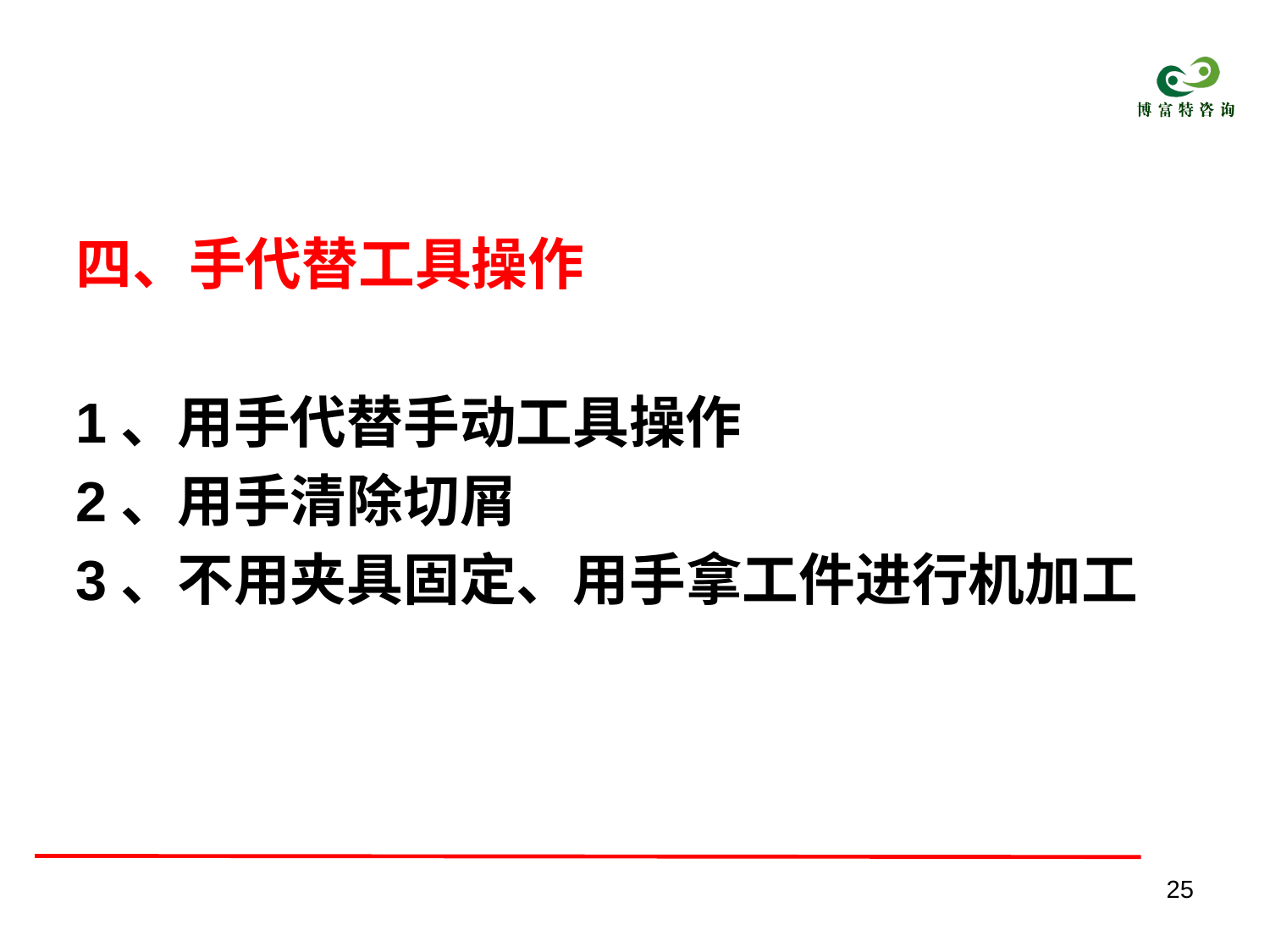

#
四、手代替工具操作

1、用手代替手动工具操作
2、用手清除切屑
3、不用夹具固定、用手拿工件进行机加工